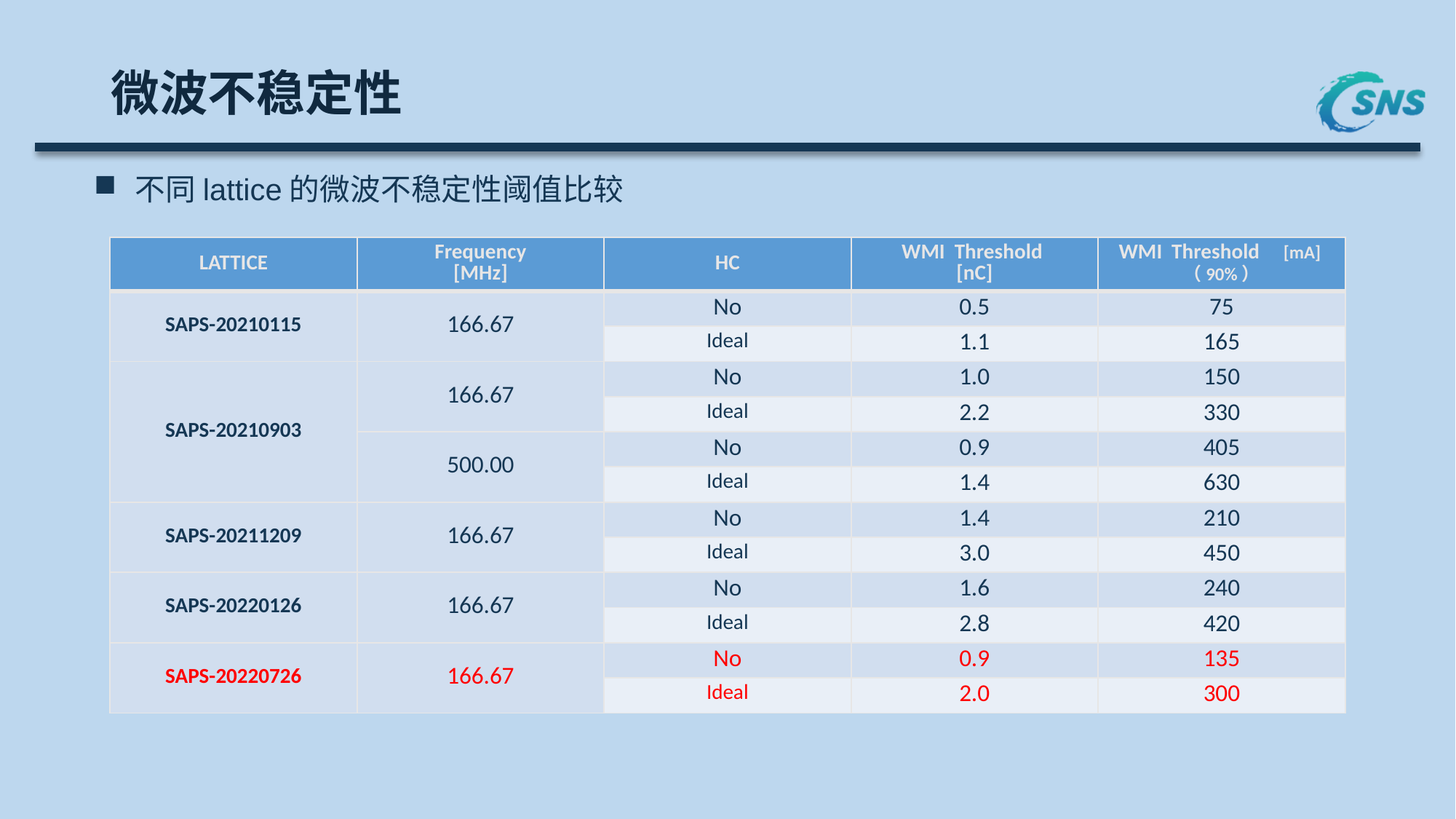

# 微波不稳定性
不同lattice的微波不稳定性阈值比较
| LATTICE | Frequency [MHz] | HC | WMI Threshold [nC] | WMI Threshold [mA]（90%） |
| --- | --- | --- | --- | --- |
| SAPS-20210115 | 166.67 | No | 0.5 | 75 |
|  |  | Ideal | 1.1 | 165 |
| SAPS-20210903 | 166.67 | No | 1.0 | 150 |
|  |  | Ideal | 2.2 | 330 |
|  | 500.00 | No | 0.9 | 405 |
|  |  | Ideal | 1.4 | 630 |
| SAPS-20211209 | 166.67 | No | 1.4 | 210 |
|  |  | Ideal | 3.0 | 450 |
| SAPS-20220126 | 166.67 | No | 1.6 | 240 |
|  |  | Ideal | 2.8 | 420 |
| SAPS-20220726 | 166.67 | No | 0.9 | 135 |
|  |  | Ideal | 2.0 | 300 |